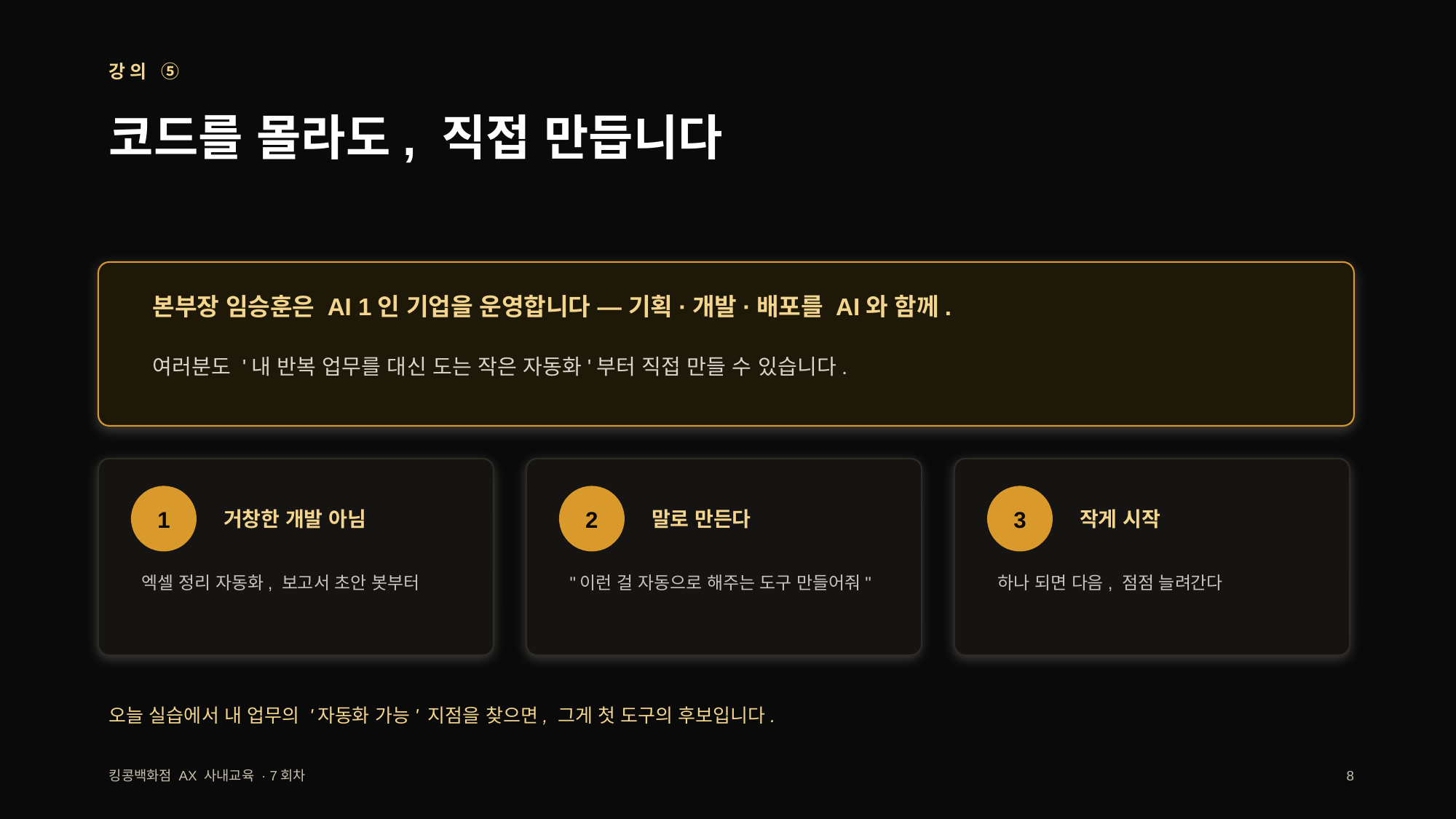

강의 ⑤
코드를 몰라도, 직접 만듭니다

본부장 임승훈은 AI 1인 기업을 운영합니다 — 기획·개발·배포를 AI와 함께.
여러분도 '내 반복 업무를 대신 도는 작은 자동화'부터 직접 만들 수 있습니다.

1

2

3
거창한 개발 아님
말로 만든다
작게 시작
엑셀 정리 자동화, 보고서 초안 봇부터
"이런 걸 자동으로 해주는 도구 만들어줘"
하나 되면 다음, 점점 늘려간다
오늘 실습에서 내 업무의 '자동화 가능' 지점을 찾으면, 그게 첫 도구의 후보입니다.
킹콩백화점 AX 사내교육 · 7회차
8